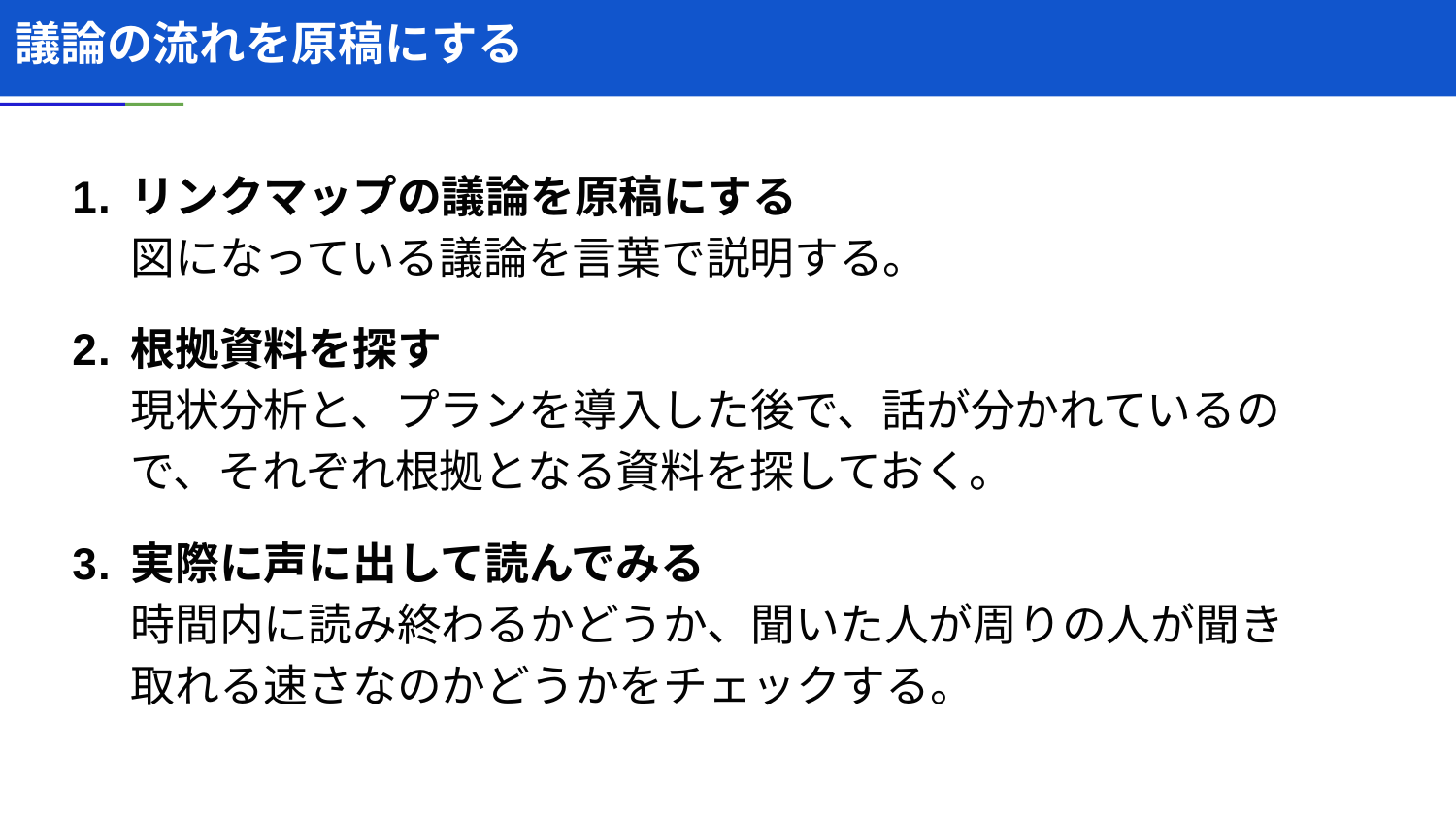

# 議論の流れを原稿にする
リンクマップの議論を原稿にする
図になっている議論を言葉で説明する。
根拠資料を探す
現状分析と、プランを導入した後で、話が分かれているので、それぞれ根拠となる資料を探しておく。
実際に声に出して読んでみる
時間内に読み終わるかどうか、聞いた人が周りの人が聞き取れる速さなのかどうかをチェックする。